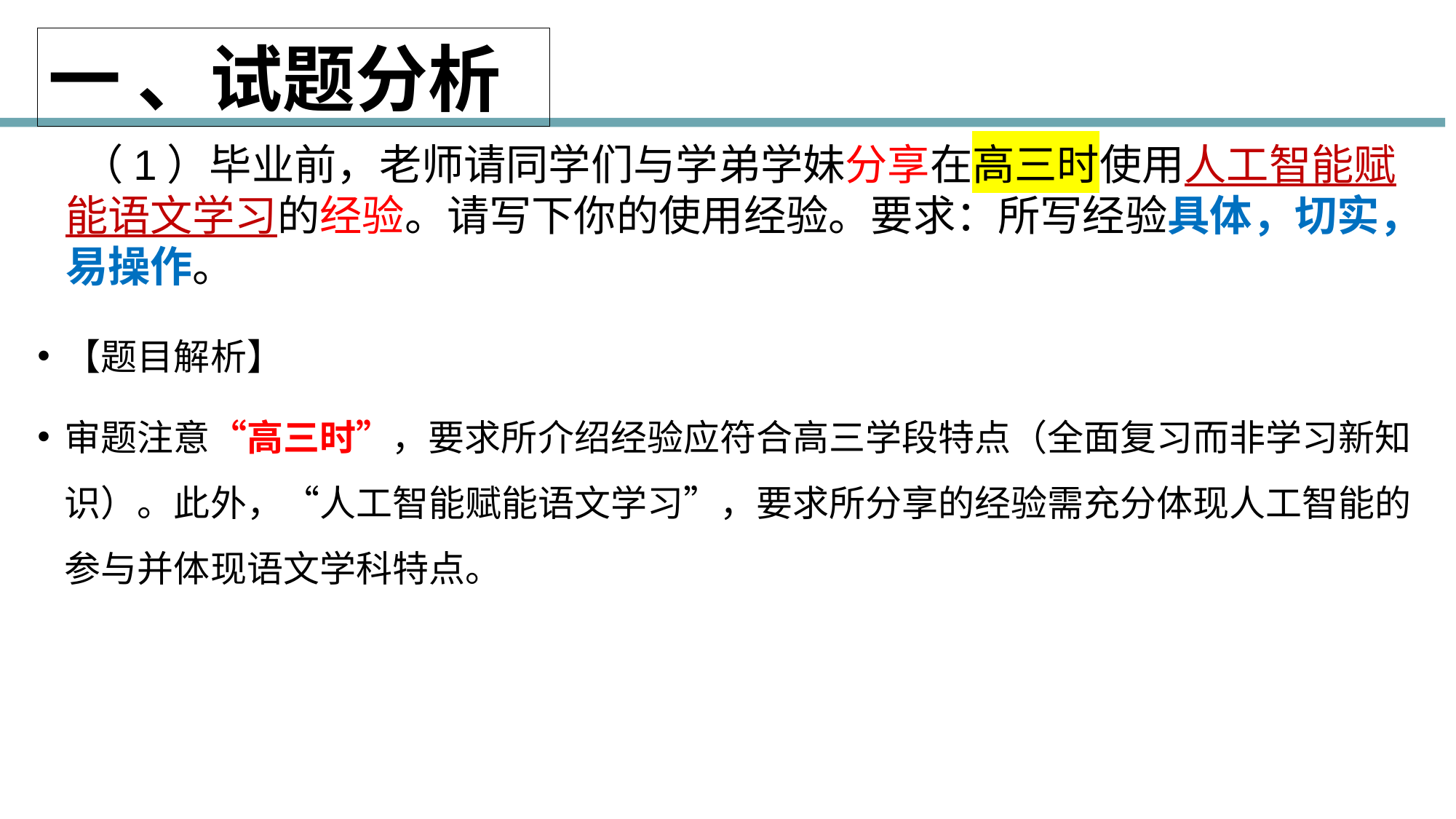

一 、试题分析

（1）毕业前，老师请同学们与学弟学妹分享在高三时使用人工智能赋能语文学习的经验。请写下你的使用经验。要求：所写经验具体，切实，易操作。
【题目解析】
审题注意“高三时”，要求所介绍经验应符合高三学段特点（全面复习而非学习新知识）。此外，“人工智能赋能语文学习”，要求所分享的经验需充分体现人工智能的参与并体现语文学科特点。